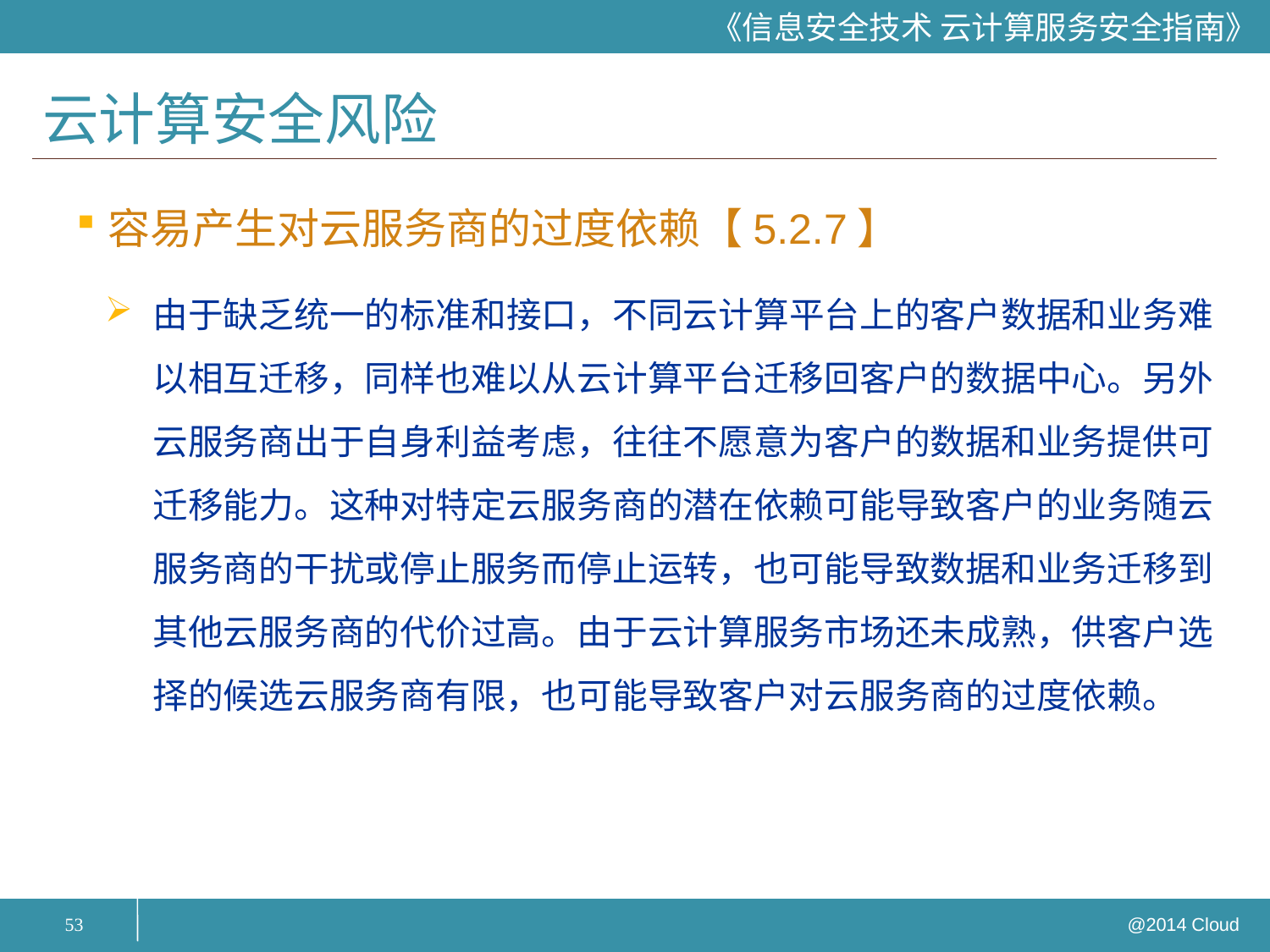

# 云计算安全风险
容易产生对云服务商的过度依赖【5.2.7】
由于缺乏统一的标准和接口，不同云计算平台上的客户数据和业务难以相互迁移，同样也难以从云计算平台迁移回客户的数据中心。另外云服务商出于自身利益考虑，往往不愿意为客户的数据和业务提供可迁移能力。这种对特定云服务商的潜在依赖可能导致客户的业务随云服务商的干扰或停止服务而停止运转，也可能导致数据和业务迁移到其他云服务商的代价过高。由于云计算服务市场还未成熟，供客户选择的候选云服务商有限，也可能导致客户对云服务商的过度依赖。
53